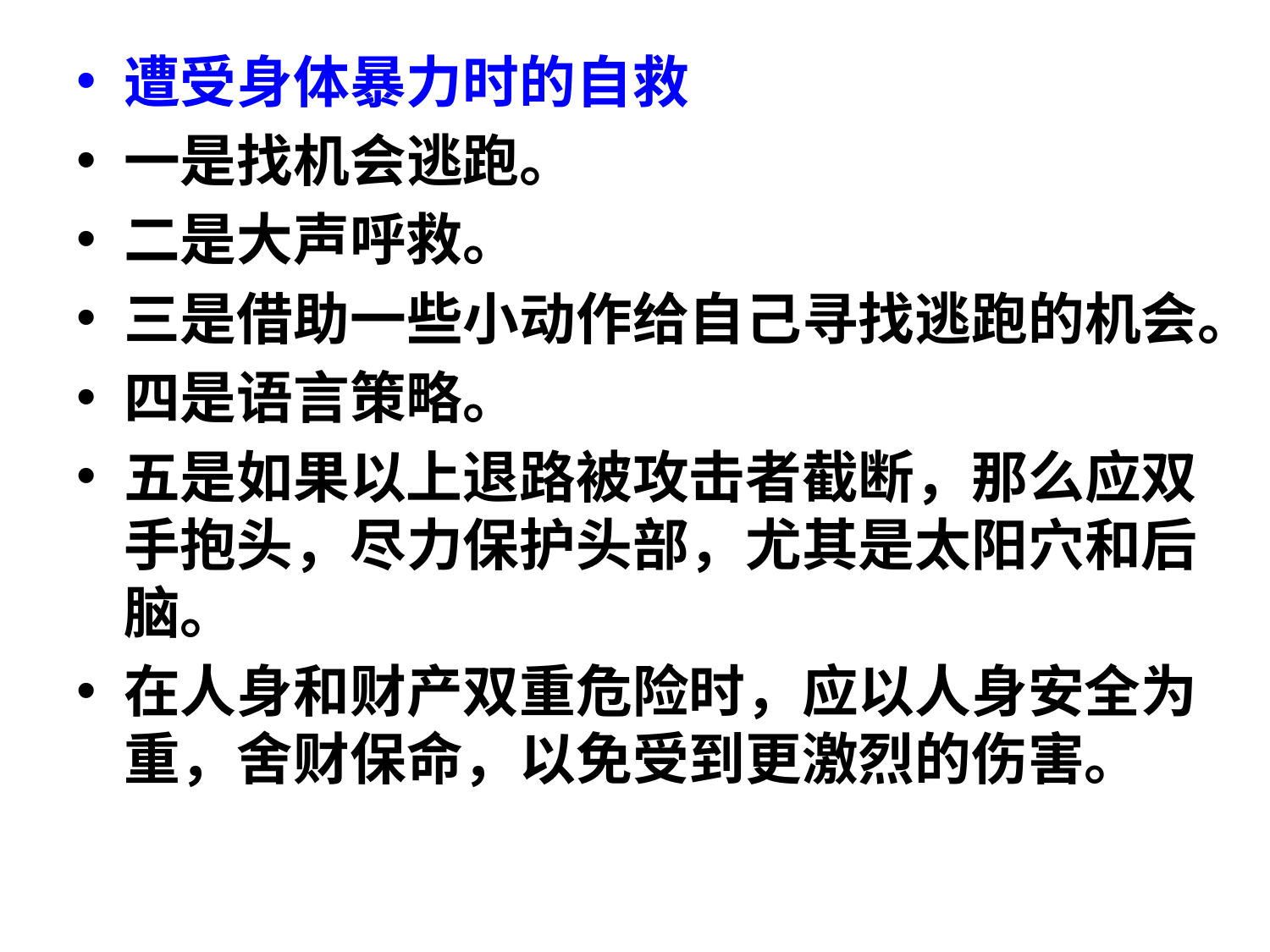

#
遭受身体暴力时的自救
一是找机会逃跑。
二是大声呼救。
三是借助一些小动作给自己寻找逃跑的机会。
四是语言策略。
五是如果以上退路被攻击者截断，那么应双手抱头，尽力保护头部，尤其是太阳穴和后脑。
在人身和财产双重危险时，应以人身安全为重，舍财保命，以免受到更激烈的伤害。